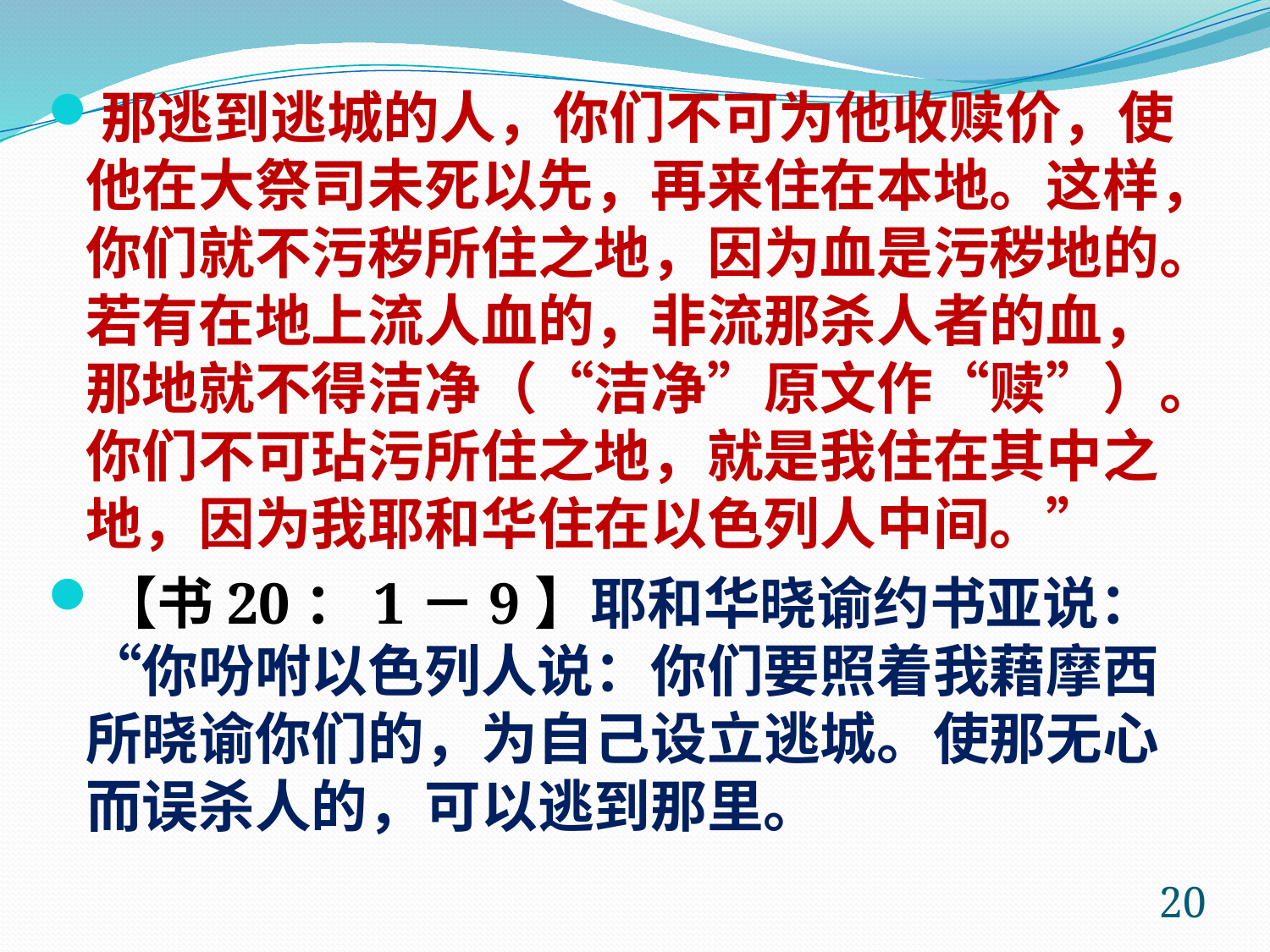

那逃到逃城的人，你们不可为他收赎价，使他在大祭司未死以先，再来住在本地。这样，你们就不污秽所住之地，因为血是污秽地的。若有在地上流人血的，非流那杀人者的血，那地就不得洁净（“洁净”原文作“赎”）。你们不可玷污所住之地，就是我住在其中之地，因为我耶和华住在以色列人中间。”
【书20：1－9】耶和华晓谕约书亚说：“你吩咐以色列人说：你们要照着我藉摩西所晓谕你们的，为自己设立逃城。使那无心而误杀人的，可以逃到那里。

20